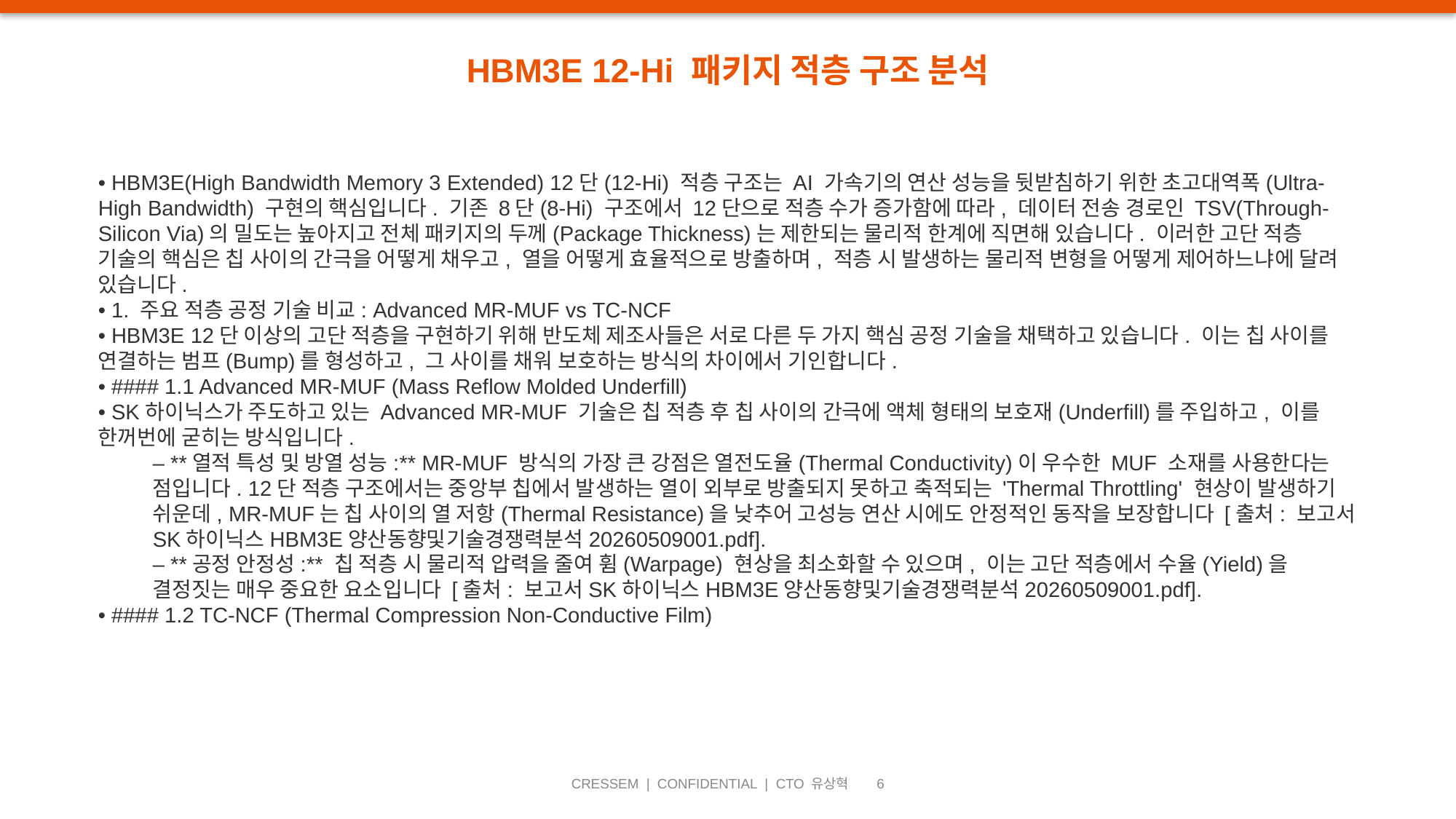

HBM3E 12-Hi 패키지 적층 구조 분석
• HBM3E(High Bandwidth Memory 3 Extended) 12단(12-Hi) 적층 구조는 AI 가속기의 연산 성능을 뒷받침하기 위한 초고대역폭(Ultra-High Bandwidth) 구현의 핵심입니다. 기존 8단(8-Hi) 구조에서 12단으로 적층 수가 증가함에 따라, 데이터 전송 경로인 TSV(Through-Silicon Via)의 밀도는 높아지고 전체 패키지의 두께(Package Thickness)는 제한되는 물리적 한계에 직면해 있습니다. 이러한 고단 적층 기술의 핵심은 칩 사이의 간극을 어떻게 채우고, 열을 어떻게 효율적으로 방출하며, 적층 시 발생하는 물리적 변형을 어떻게 제어하느냐에 달려 있습니다.
• 1. 주요 적층 공정 기술 비교: Advanced MR-MUF vs TC-NCF
• HBM3E 12단 이상의 고단 적층을 구현하기 위해 반도체 제조사들은 서로 다른 두 가지 핵심 공정 기술을 채택하고 있습니다. 이는 칩 사이를 연결하는 범프(Bump)를 형성하고, 그 사이를 채워 보호하는 방식의 차이에서 기인합니다.
• #### 1.1 Advanced MR-MUF (Mass Reflow Molded Underfill)
• SK하이닉스가 주도하고 있는 Advanced MR-MUF 기술은 칩 적층 후 칩 사이의 간극에 액체 형태의 보호재(Underfill)를 주입하고, 이를 한꺼번에 굳히는 방식입니다.
– **열적 특성 및 방열 성능:** MR-MUF 방식의 가장 큰 강점은 열전도율(Thermal Conductivity)이 우수한 MUF 소재를 사용한다는 점입니다. 12단 적층 구조에서는 중앙부 칩에서 발생하는 열이 외부로 방출되지 못하고 축적되는 'Thermal Throttling' 현상이 발생하기 쉬운데, MR-MUF는 칩 사이의 열 저항(Thermal Resistance)을 낮추어 고성능 연산 시에도 안정적인 동작을 보장합니다 [출처: 보고서SK하이닉스HBM3E양산동향및기술경쟁력분석20260509001.pdf].
– **공정 안정성:** 칩 적층 시 물리적 압력을 줄여 휨(Warpage) 현상을 최소화할 수 있으며, 이는 고단 적층에서 수율(Yield)을 결정짓는 매우 중요한 요소입니다 [출처: 보고서SK하이닉스HBM3E양산동향및기술경쟁력분석20260509001.pdf].
• #### 1.2 TC-NCF (Thermal Compression Non-Conductive Film)
CRESSEM  |  CONFIDENTIAL  |  CTO 유상혁        6